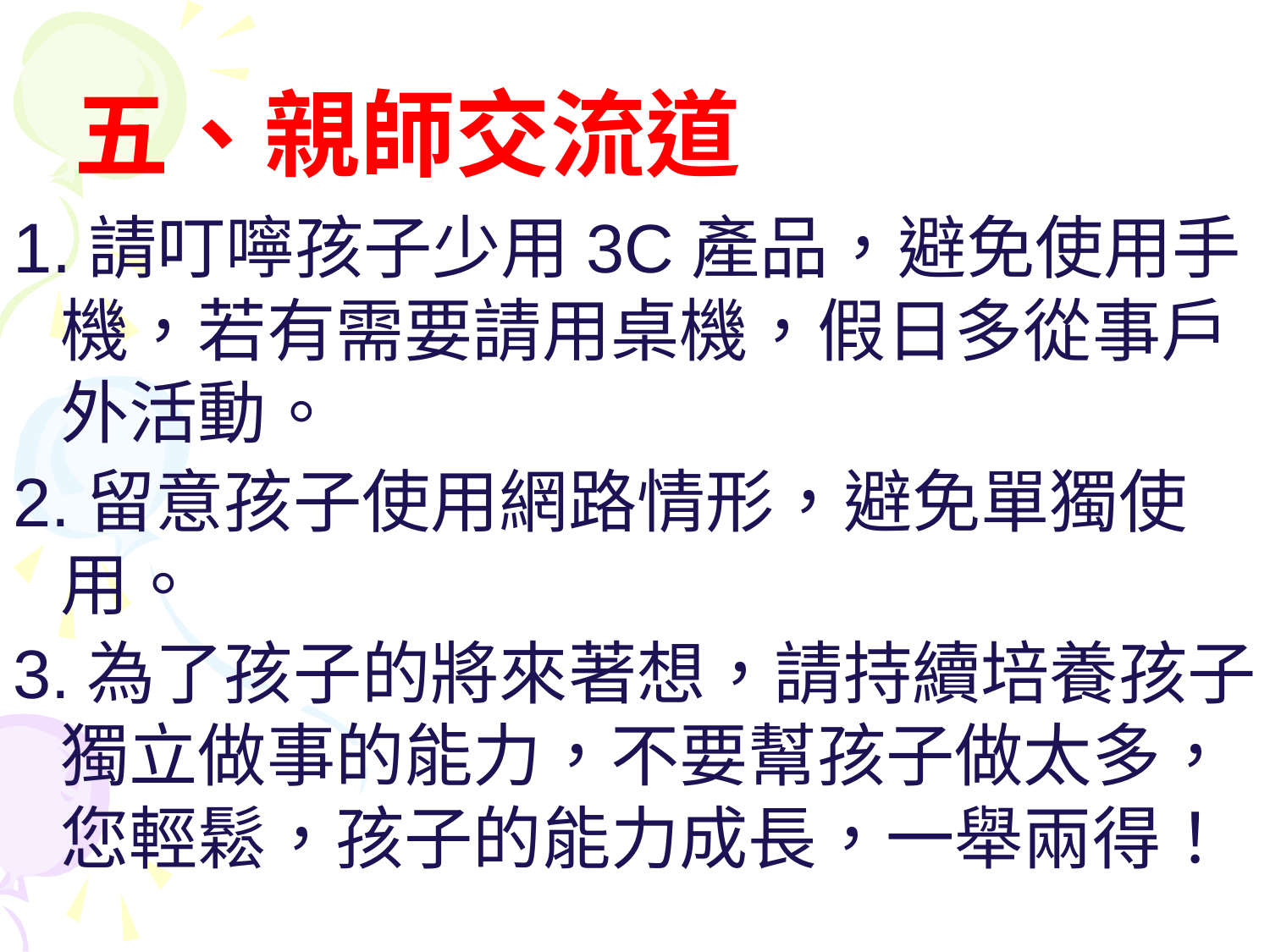

# 五、親師交流道
1.請叮嚀孩子少用3C產品，避免使用手機，若有需要請用桌機，假日多從事戶外活動。
2.留意孩子使用網路情形，避免單獨使用。
3.為了孩子的將來著想，請持續培養孩子獨立做事的能力，不要幫孩子做太多，您輕鬆，孩子的能力成長，一舉兩得！